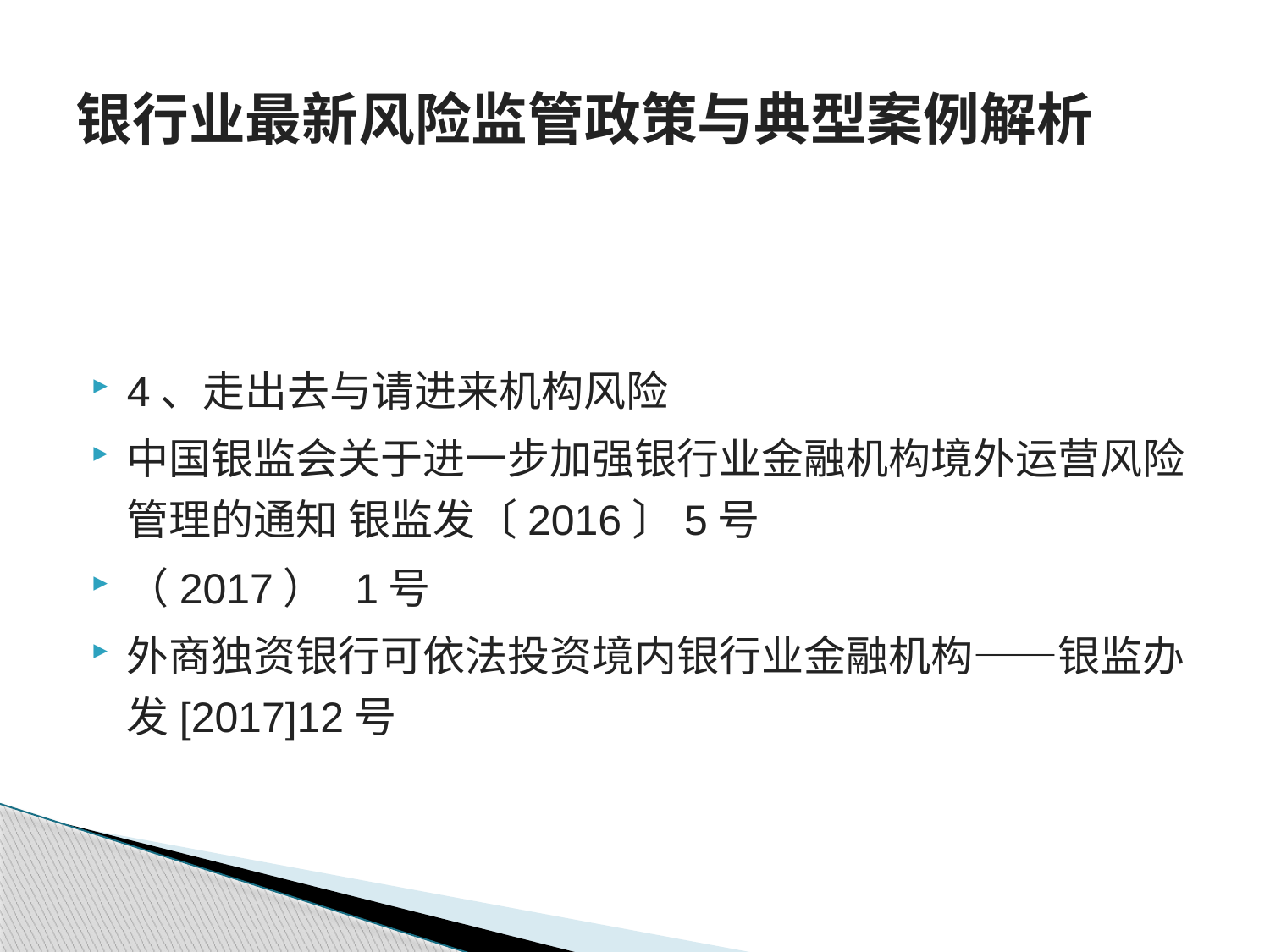

# 银行业最新风险监管政策与典型案例解析

4、走出去与请进来机构风险
中国银监会关于进一步加强银行业金融机构境外运营风险管理的通知 银监发〔2016〕5号
（2017）  1号
外商独资银行可依法投资境内银行业金融机构——银监办发[2017]12号